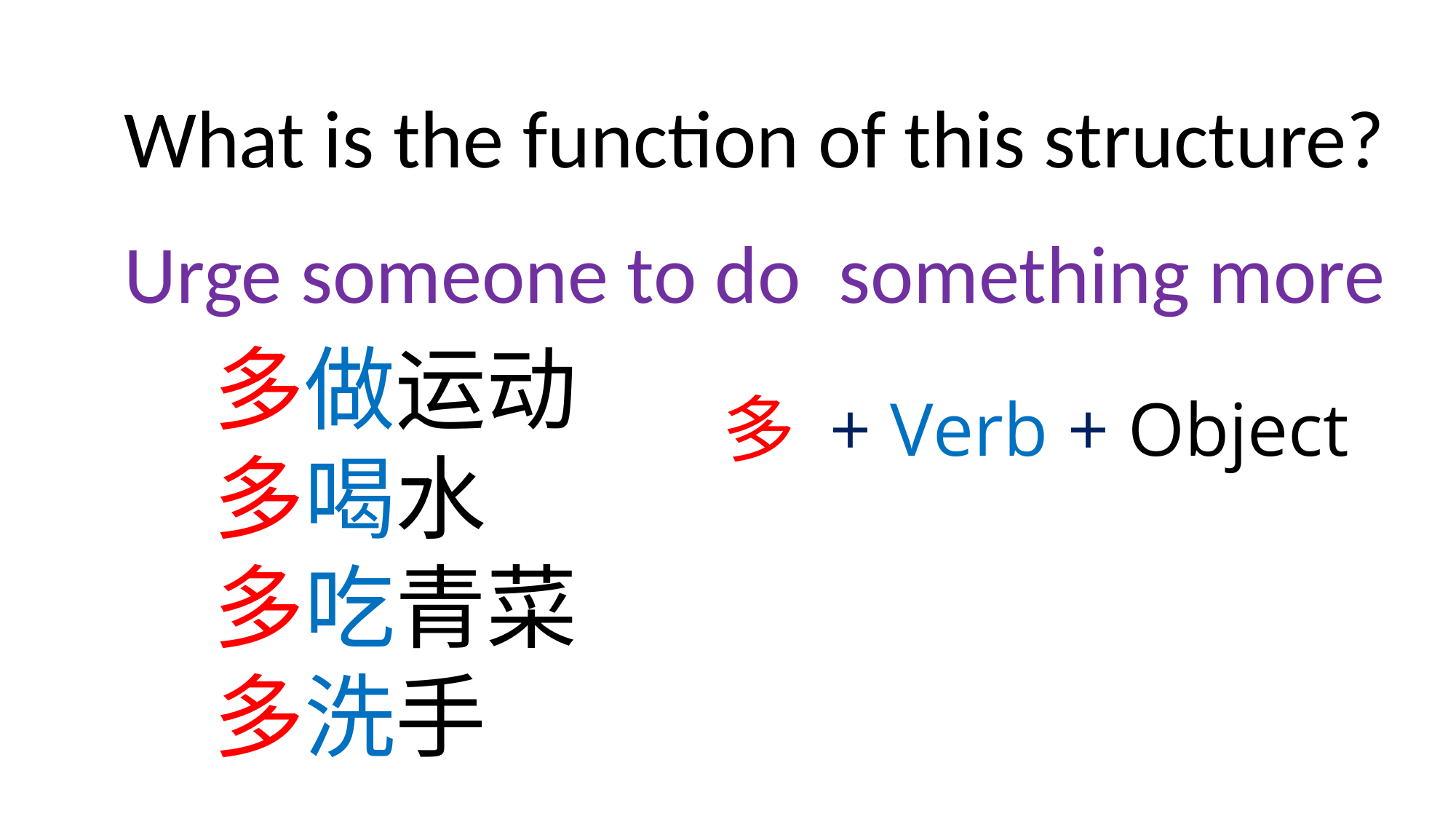

What is the function of this structure?
Urge someone to do  something more
多做运动
多喝水
多吃青菜
多洗手
多 + Verb + Object